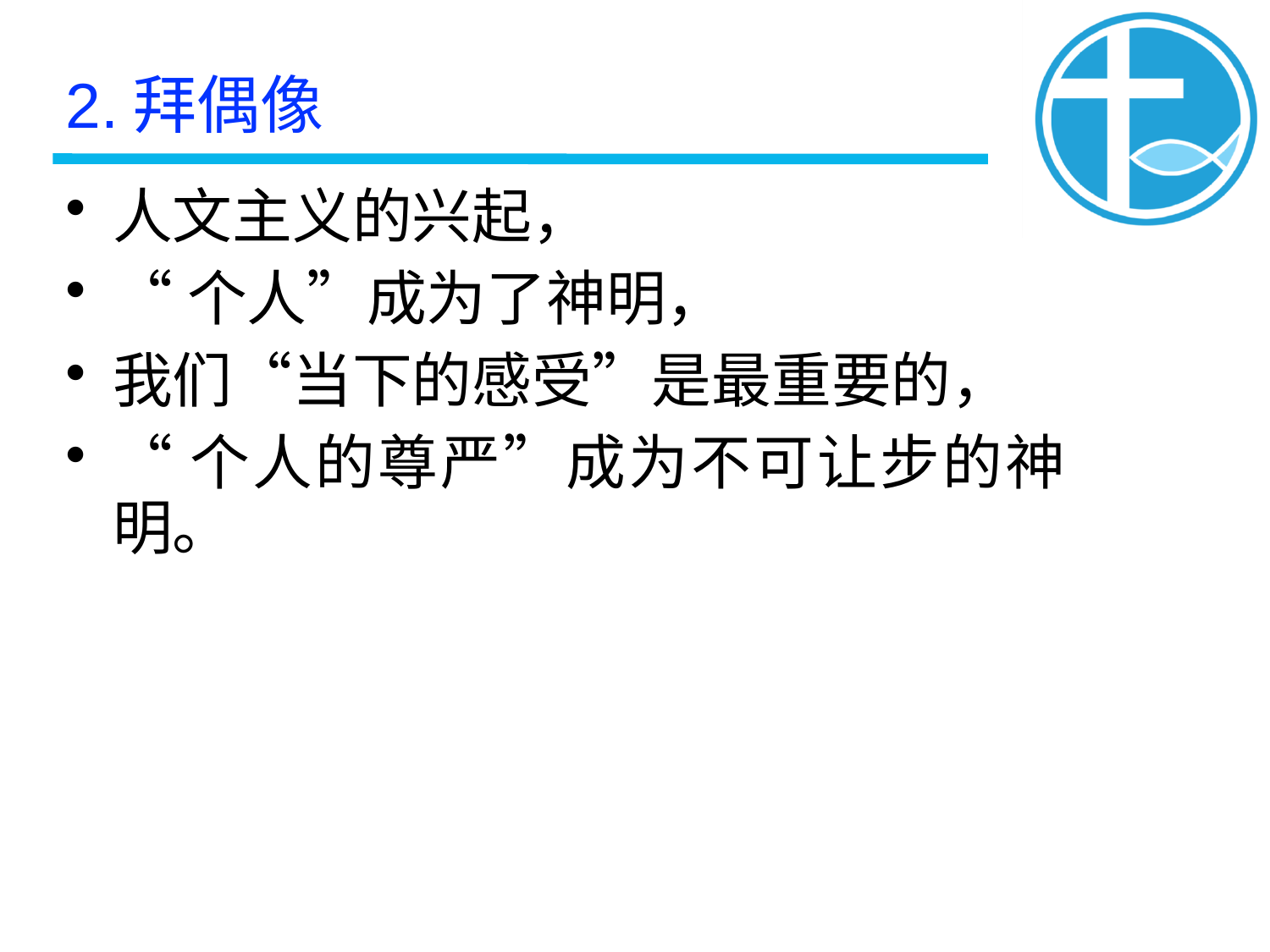

2.拜偶像
人文主义的兴起，
“个人”成为了神明，
我们“当下的感受”是最重要的，
“个人的尊严”成为不可让步的神明。